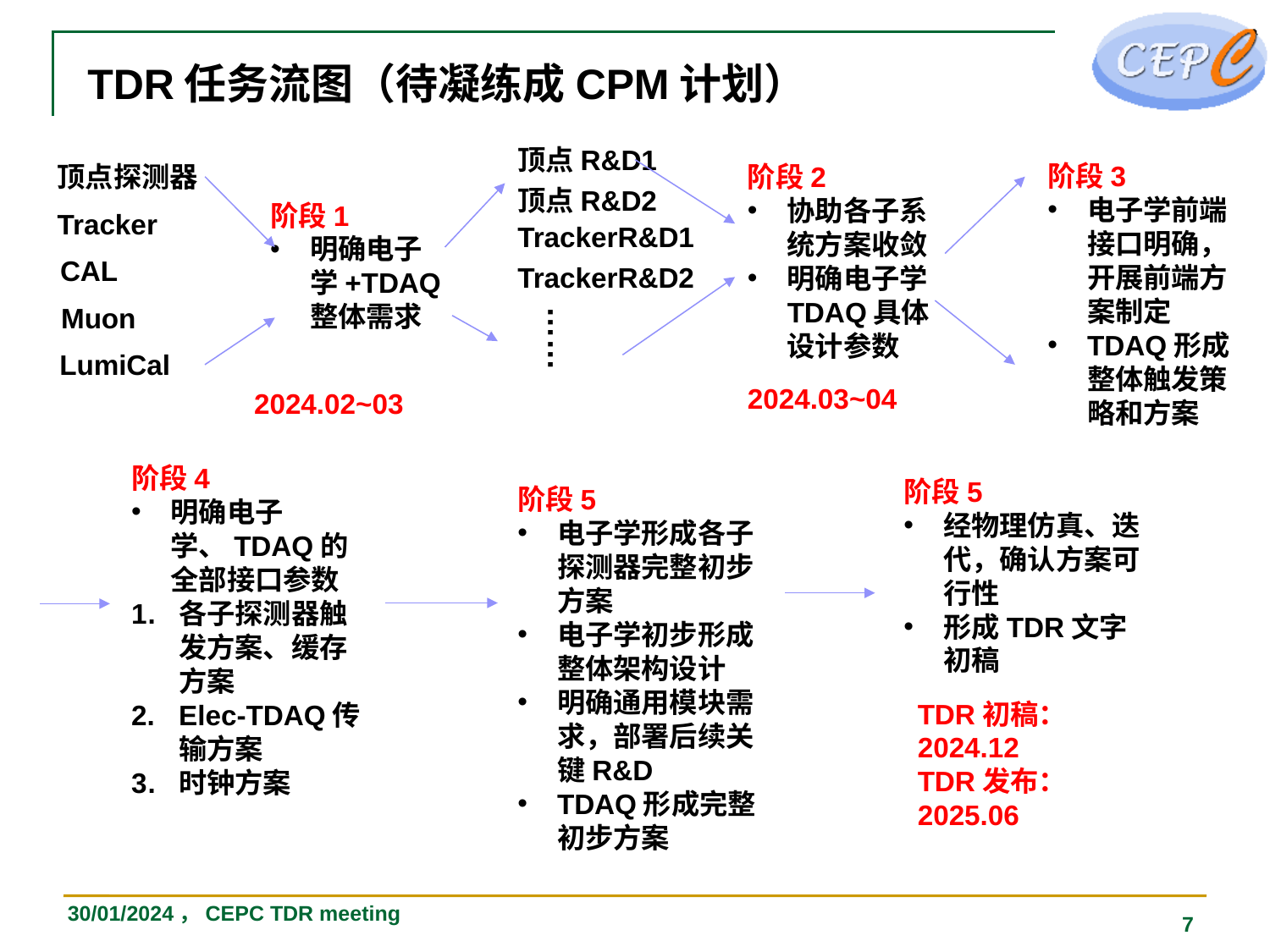

# TDR任务流图（待凝练成CPM计划）
顶点R&D1
阶段3
电子学前端接口明确，开展前端方案制定
TDAQ形成整体触发策略和方案
顶点探测器
阶段2
协助各子系统方案收敛
明确电子学TDAQ具体设计参数
顶点R&D2
阶段1
明确电子学+TDAQ整体需求
Tracker
TrackerR&D1
CAL
TrackerR&D2
Muon
……
LumiCal
2024.03~04
2024.02~03
阶段4
明确电子学、TDAQ的全部接口参数
各子探测器触发方案、缓存方案
Elec-TDAQ传输方案
时钟方案
阶段5
经物理仿真、迭代，确认方案可行性
形成TDR文字初稿
阶段5
电子学形成各子探测器完整初步方案
电子学初步形成整体架构设计
明确通用模块需求，部署后续关键R&D
TDAQ形成完整初步方案
TDR初稿：2024.12
TDR发布：2025.06
30/01/2024，CEPC TDR meeting
7